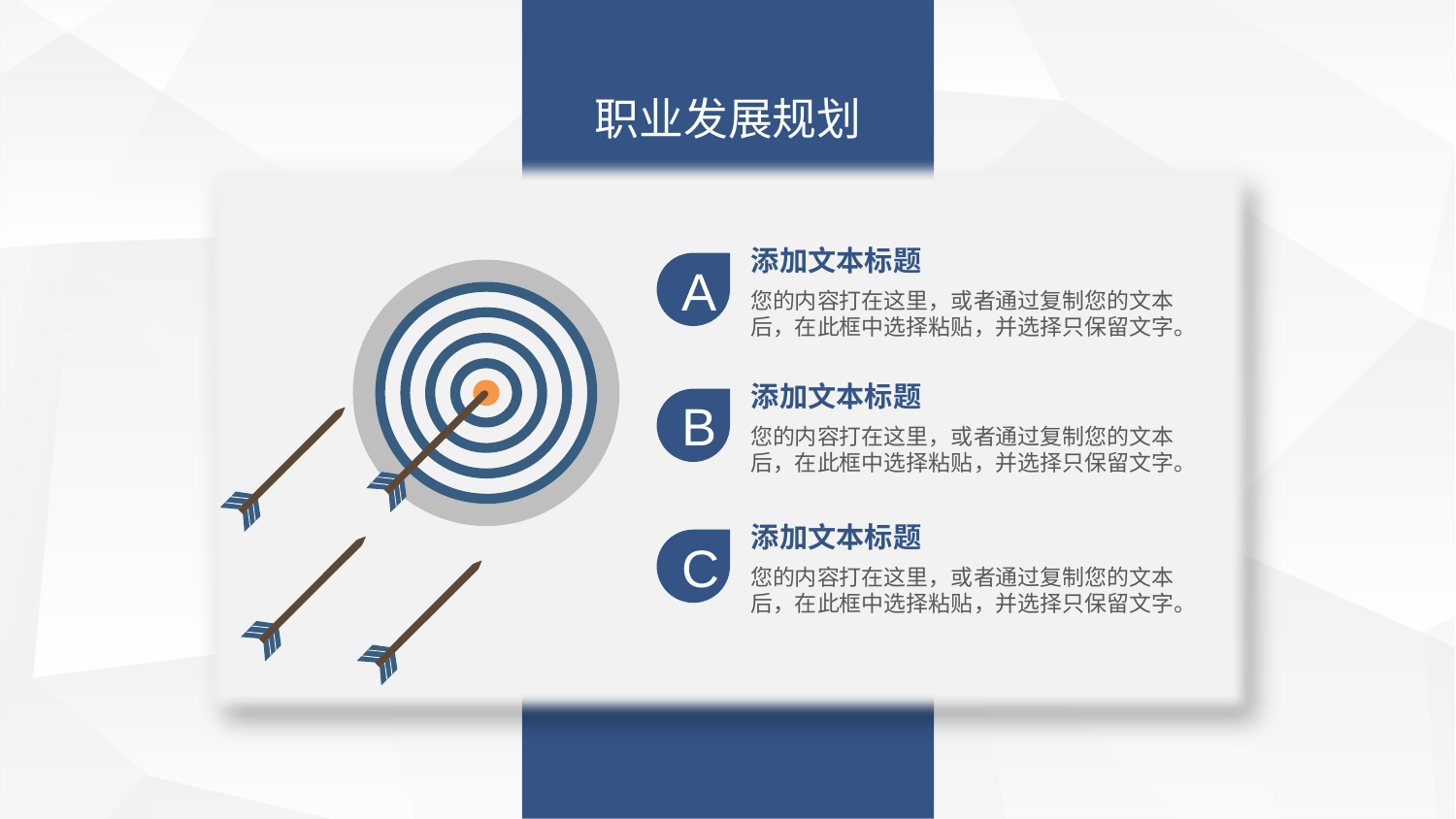

职业发展规划

添加文本标题
A

您的内容打在这里，或者通过复制您的文本后，在此框中选择粘贴，并选择只保留文字。

添加文本标题

B

您的内容打在这里，或者通过复制您的文本后，在此框中选择粘贴，并选择只保留文字。
添加文本标题
C

您的内容打在这里，或者通过复制您的文本后，在此框中选择粘贴，并选择只保留文字。